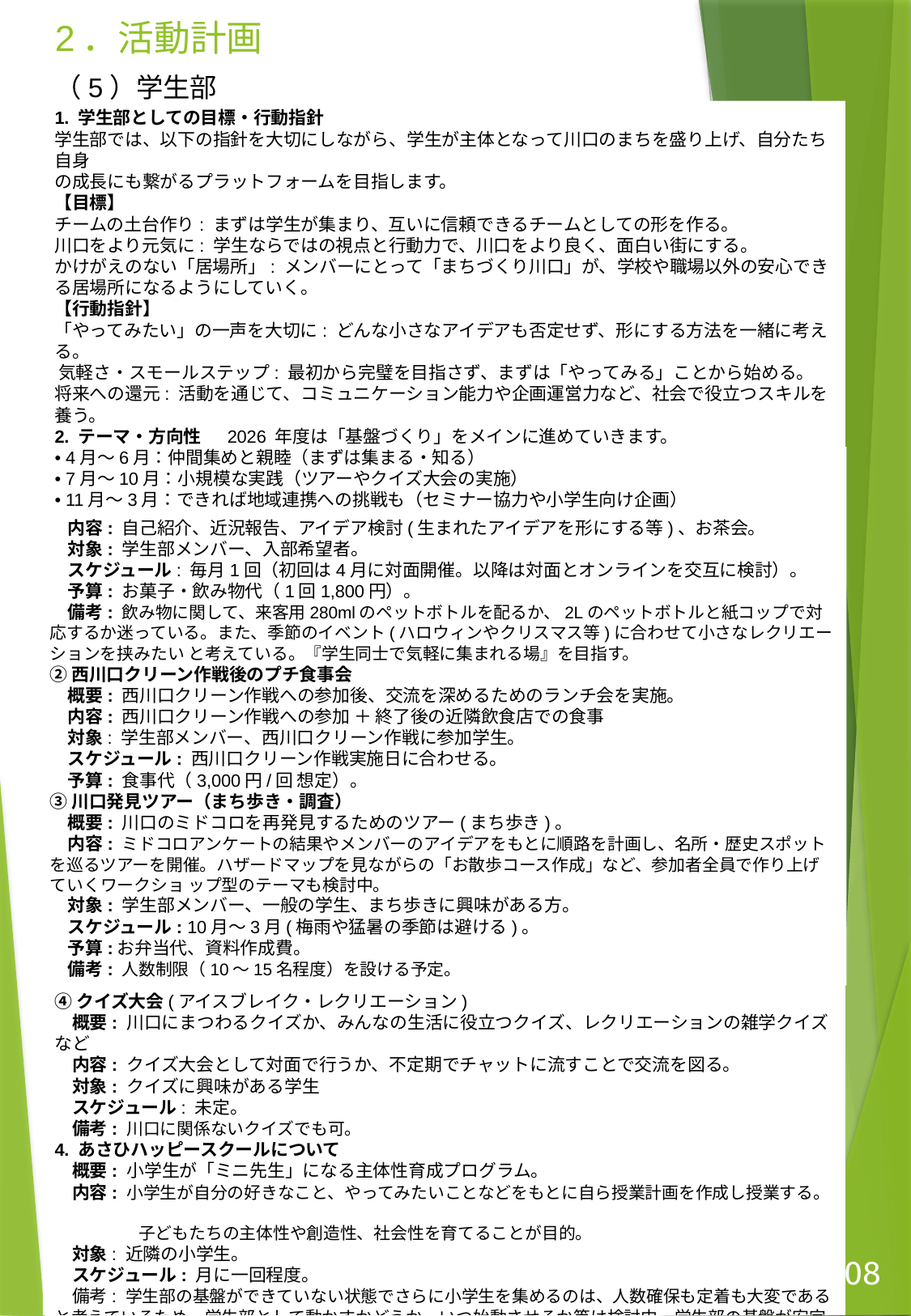

# 2．活動計画
（5）学生部
1. 学生部としての目標・行動指針
学生部では、以下の指針を大切にしながら、学生が主体となって川口のまちを盛り上げ、自分たち自身
の成長にも繋がるプラットフォームを目指します。
【目標】
チームの土台作り: まずは学生が集まり、互いに信頼できるチームとしての形を作る。
川口をより元気に: 学生ならではの視点と行動力で、川口をより良く、面白い街にする。
かけがえのない「居場所」: メンバーにとって「まちづくり川口」が、学校や職場以外の安心できる居場所になるようにしていく。
【行動指針】
「やってみたい」の一声を大切に: どんな小さなアイデアも否定せず、形にする方法を一緒に考える。
 気軽さ・スモールステップ: 最初から完璧を目指さず、まずは「やってみる」ことから始める。
将来への還元: 活動を通じて、コミュニケーション能力や企画運営力など、社会で役立つスキルを養う。
2. テーマ・方向性 　2026 年度は「基盤づくり」をメインに進めていきます。
• 4月〜6月：仲間集めと親睦（まずは集まる・知る）
• 7月〜10月：小規模な実践（ツアーやクイズ大会の実施）
• 11月〜3月：できれば地域連携への挑戦も（セミナー協力や小学生向け企画）
3. 各活動企画の詳細
① 月例交流会（基盤作り・居場所）
　概要: メンバー同士の顔合わせや現状報告、活動の方向性を話し合う定例の場。
　内容: 自己紹介、近況報告、アイデア検討(生まれたアイデアを形にする等)、お茶会。
　対象: 学生部メンバー、入部希望者。
　スケジュール: 毎月1回（初回は4月に対面開催。以降は対面とオンラインを交互に検討）。
　予算: お菓子・飲み物代（1回1,800円）。
　備考: 飲み物に関して、来客用280mlのペットボトルを配るか、2Lのペットボトルと紙コップで対応するか迷っている。また、季節のイベント(ハロウィンやクリスマス等)に合わせて小さなレクリエーションを挟みたい と考えている。『学生同士で気軽に集まれる場』を目指す。
② 西川口クリーン作戦後のプチ食事会
　概要: 西川口クリーン作戦への参加後、交流を深めるためのランチ会を実施。　
　内容: 西川口クリーン作戦への参加 ＋ 終了後の近隣飲食店での食事
　対象: 学生部メンバー、西川口クリーン作戦に参加学生。
　スケジュール: 西川口クリーン作戦実施日に合わせる。
　予算: 食事代（3,000円/回 想定）。
③ 川口発見ツアー（まち歩き・調査）
　概要: 川口のミドコロを再発見するためのツアー(まち歩き)。
　内容: ミドコロアンケートの結果やメンバーのアイデアをもとに順路を計画し、名所・歴史スポットを巡るツアーを開催。ハザードマップを見ながらの「お散歩コース作成」など、参加者全員で作り上げていくワークショ ップ型のテーマも検討中。
　対象: 学生部メンバー、一般の学生、まち歩きに興味がある方。
　スケジュール: 10月〜3月(梅雨や猛暑の季節は避ける)。
　予算:お弁当代、資料作成費。
　備考: 人数制限（10〜15名程度）を設ける予定。
④クイズ大会(アイスブレイク・レクリエーション)
　概要: 川口にまつわるクイズか、みんなの生活に役立つクイズ、レクリエーションの雑学クイズなど
　内容: クイズ大会として対面で行うか、不定期でチャットに流すことで交流を図る。
　対象: クイズに興味がある学生
　スケジュール: 未定。
　備考: 川口に関係ないクイズでも可。
4. あさひハッピースクールについて
　概要: 小学生が「ミニ先生」になる主体性育成プログラム。
　内容: 小学生が自分の好きなこと、やってみたいことなどをもとに自ら授業計画を作成し授業する。
　　　　　子どもたちの主体性や創造性、社会性を育てることが目的。
　対象: 近隣の小学生。
　スケジュール: 月に一回程度。
　備考: 学生部の基盤ができていない状態でさらに小学生を集めるのは、人数確保も定着も大変である と考えているため、学生部として動かすかどうか、いつ始動させるか等は検討中。学生部の基盤が安定す れば小学生たちの監督役として学生メンバーが参画できる。
P.08